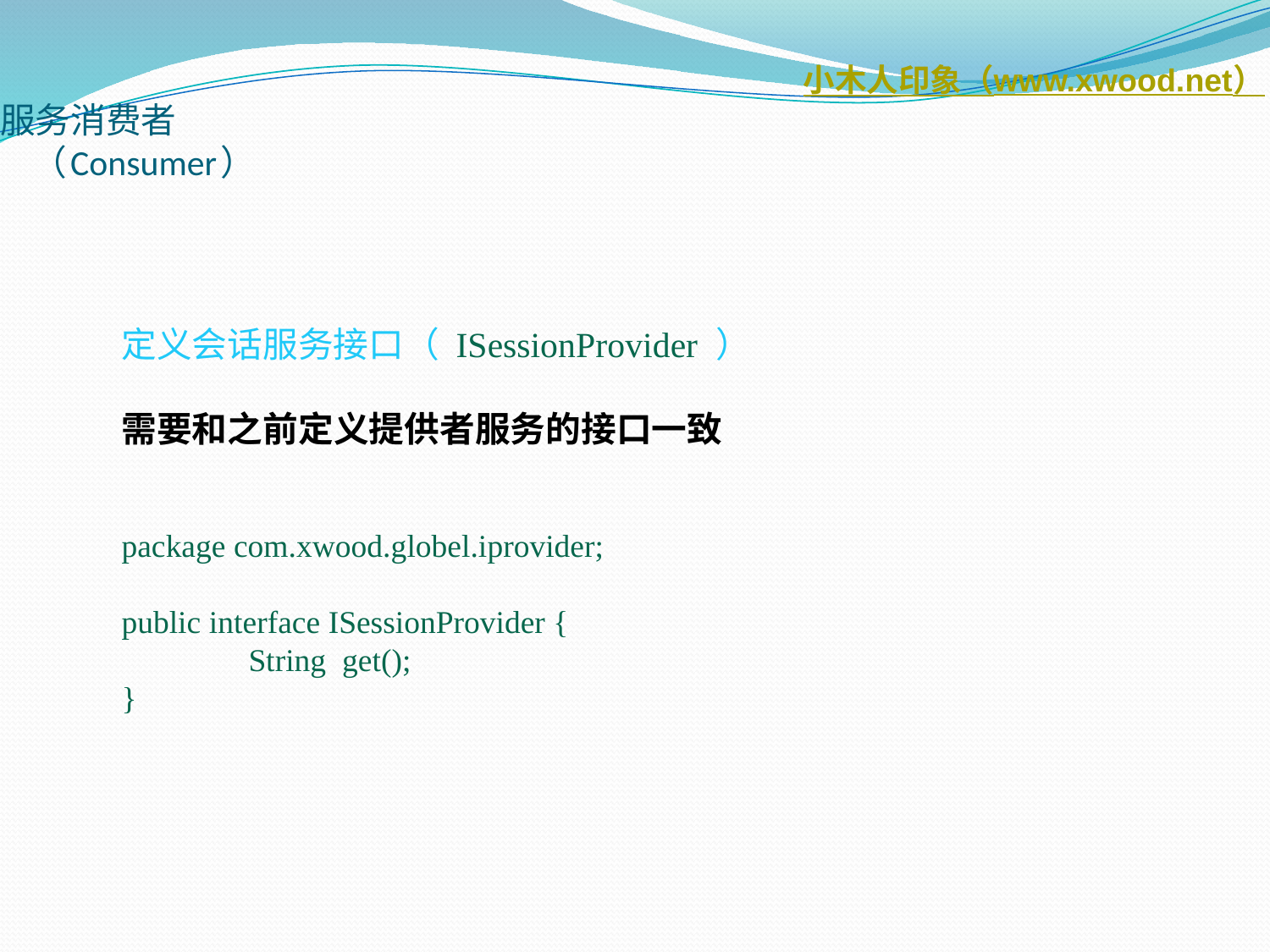

# 服务消费者 （Consumer）

定义会话服务接口（ ISessionProvider ）

需要和之前定义提供者服务的接口一致

package com.xwood.globel.iprovider;

public interface ISessionProvider {
	String  get();
}